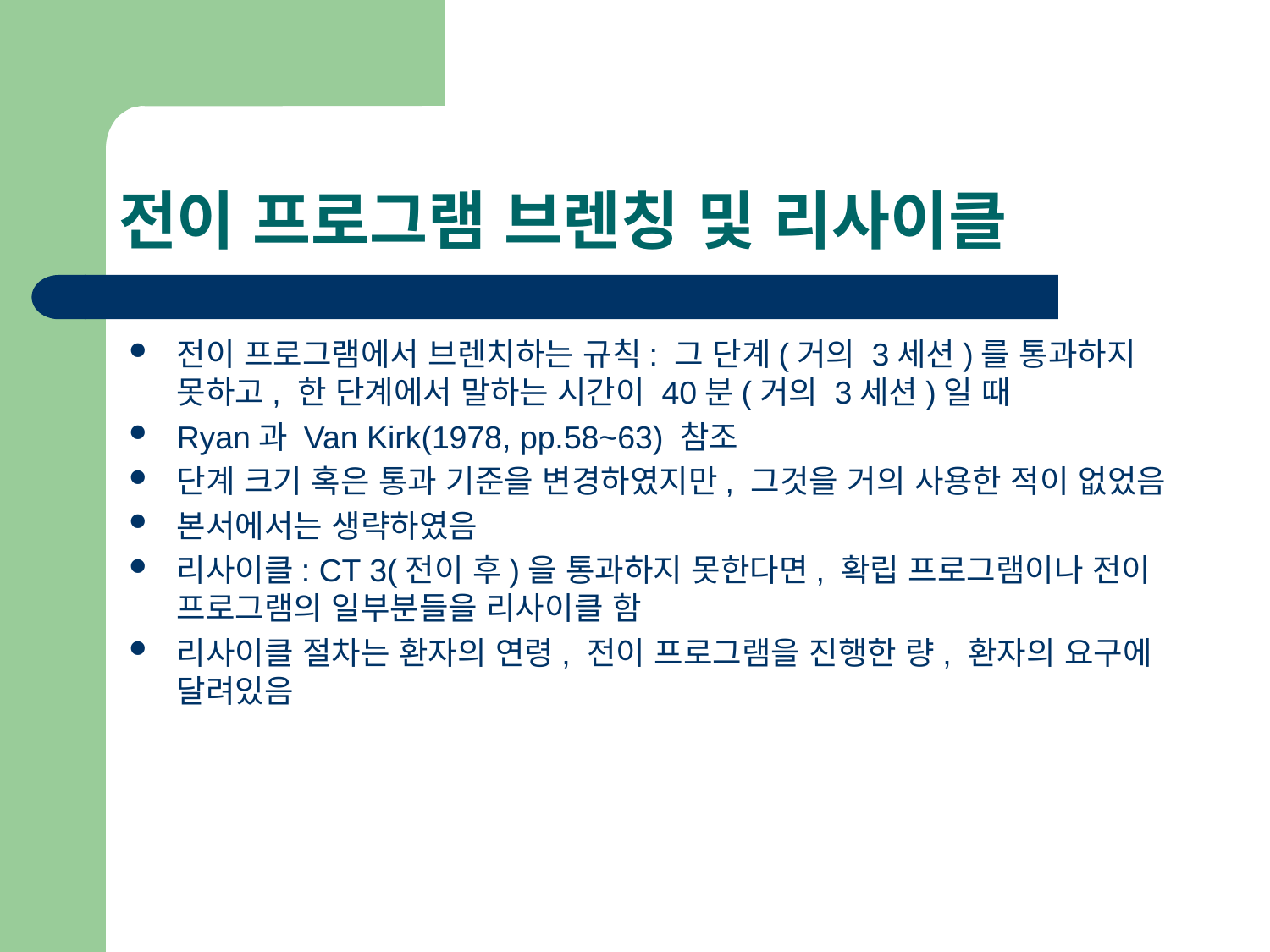

# 전이 프로그램 브렌칭 및 리사이클
전이 프로그램에서 브렌치하는 규칙: 그 단계(거의 3세션)를 통과하지 못하고, 한 단계에서 말하는 시간이 40분(거의 3세션)일 때
Ryan과 Van Kirk(1978, pp.58~63) 참조
단계 크기 혹은 통과 기준을 변경하였지만, 그것을 거의 사용한 적이 없었음
본서에서는 생략하였음
리사이클: CT 3(전이 후)을 통과하지 못한다면, 확립 프로그램이나 전이 프로그램의 일부분들을 리사이클 함
리사이클 절차는 환자의 연령, 전이 프로그램을 진행한 량, 환자의 요구에 달려있음